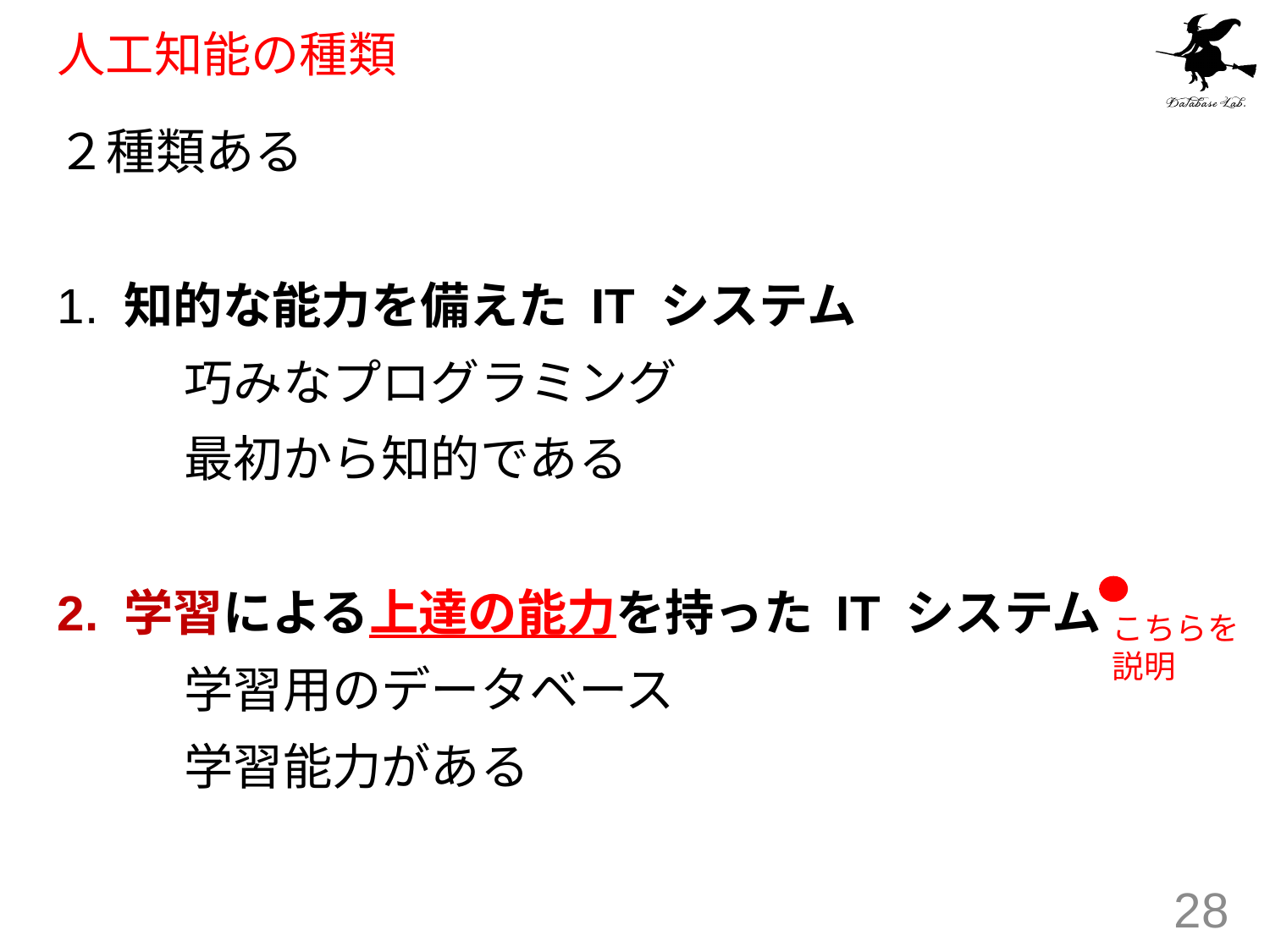

# 人工知能の種類
２種類ある

1. 知的な能力を備えた IT システム
	巧みなプログラミング
	最初から知的である

2. 学習による上達の能力を持った IT システム
	学習用のデータベース
	学習能力がある

こちらを
説明
28